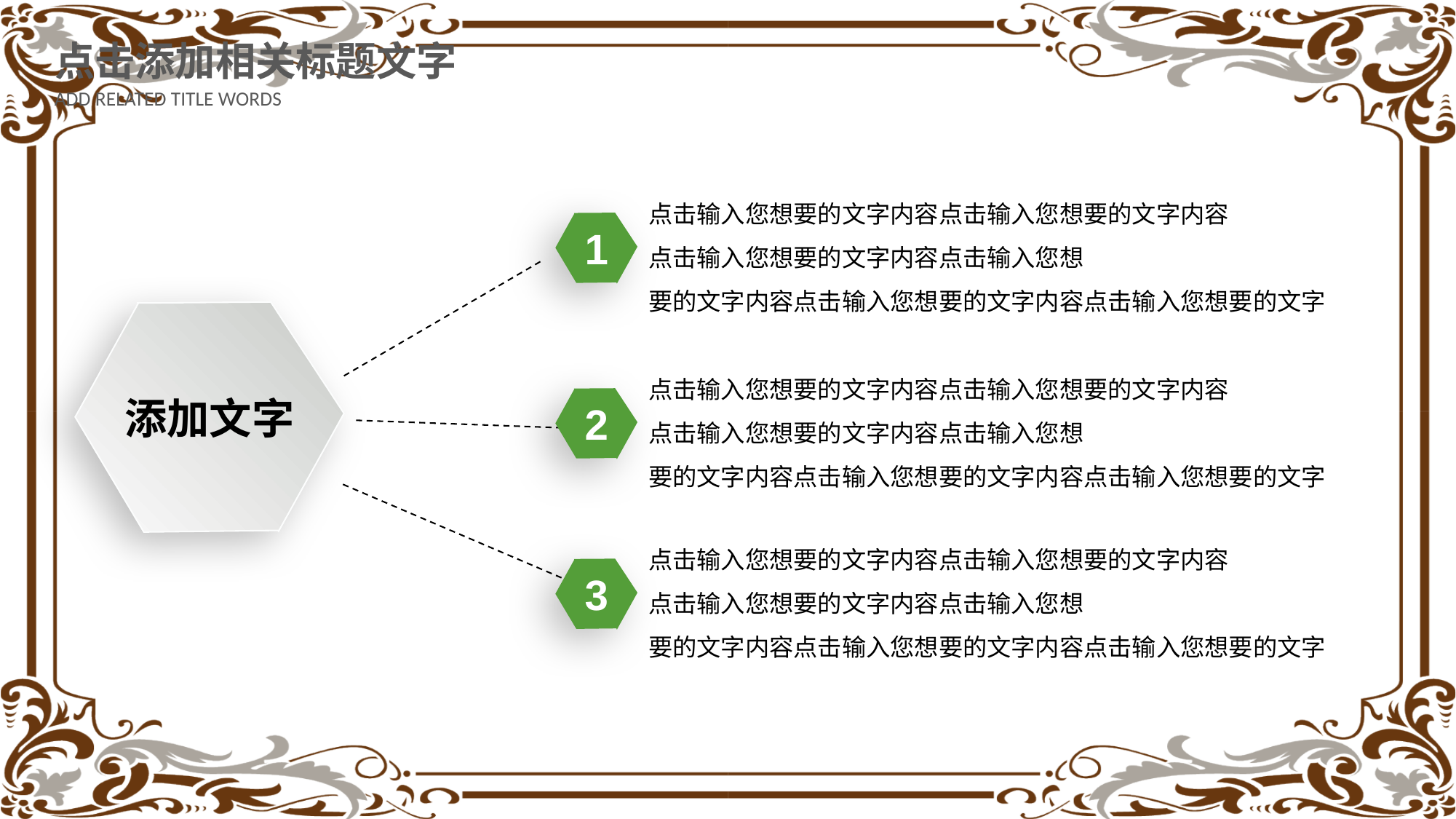

点击添加相关标题文字
ADD RELATED TITLE WORDS
点击输入您想要的文字内容点击输入您想要的文字内容
点击输入您想要的文字内容点击输入您想
要的文字内容点击输入您想要的文字内容点击输入您想要的文字
1
添加文字
点击输入您想要的文字内容点击输入您想要的文字内容
点击输入您想要的文字内容点击输入您想
要的文字内容点击输入您想要的文字内容点击输入您想要的文字
2
点击输入您想要的文字内容点击输入您想要的文字内容
点击输入您想要的文字内容点击输入您想
要的文字内容点击输入您想要的文字内容点击输入您想要的文字
3